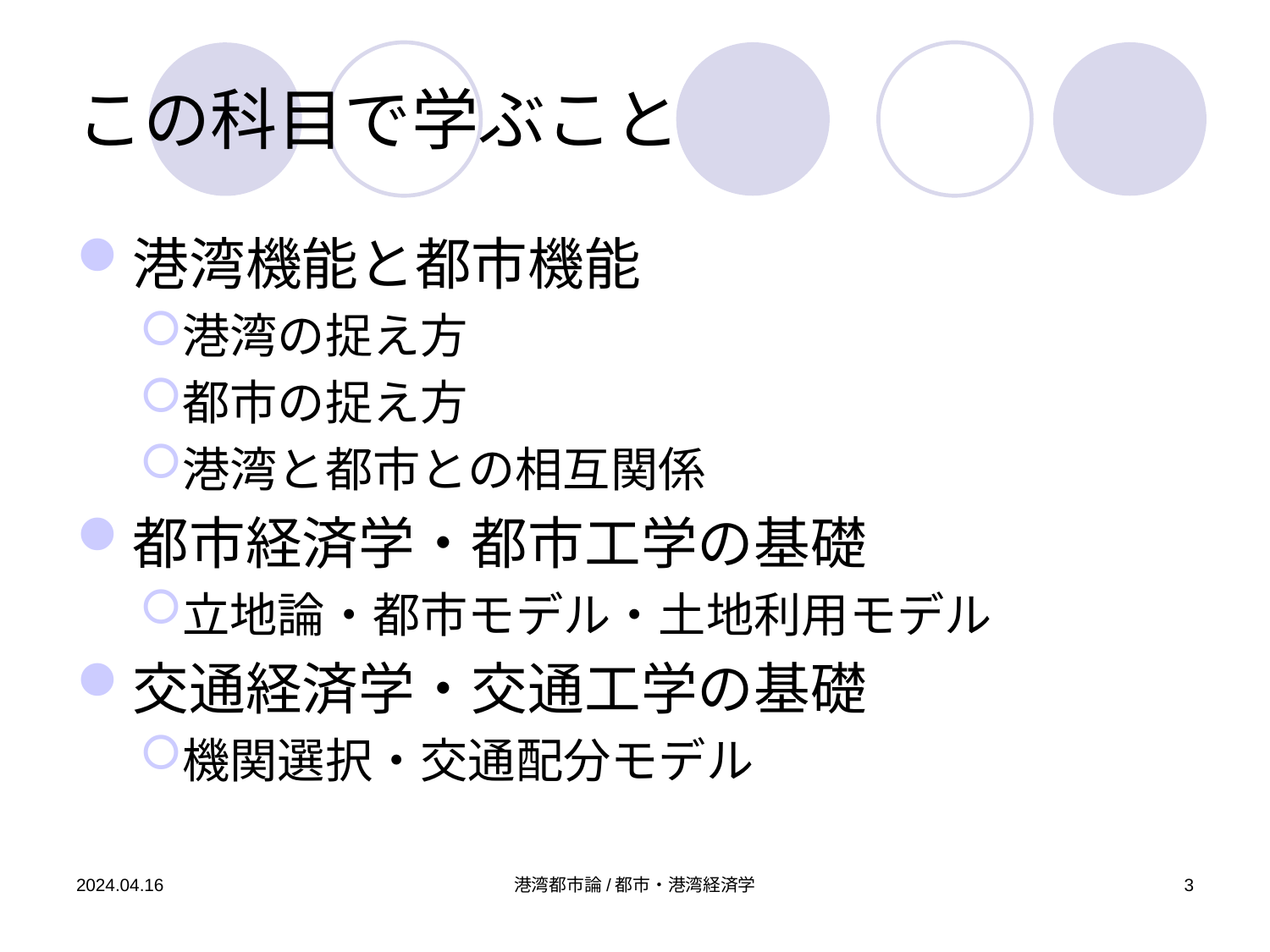

# この科目で学ぶこと
港湾機能と都市機能
港湾の捉え方
都市の捉え方
港湾と都市との相互関係
都市経済学・都市工学の基礎
立地論・都市モデル・土地利用モデル
交通経済学・交通工学の基礎
機関選択・交通配分モデル
2024.04.16
港湾都市論/都市・港湾経済学
3